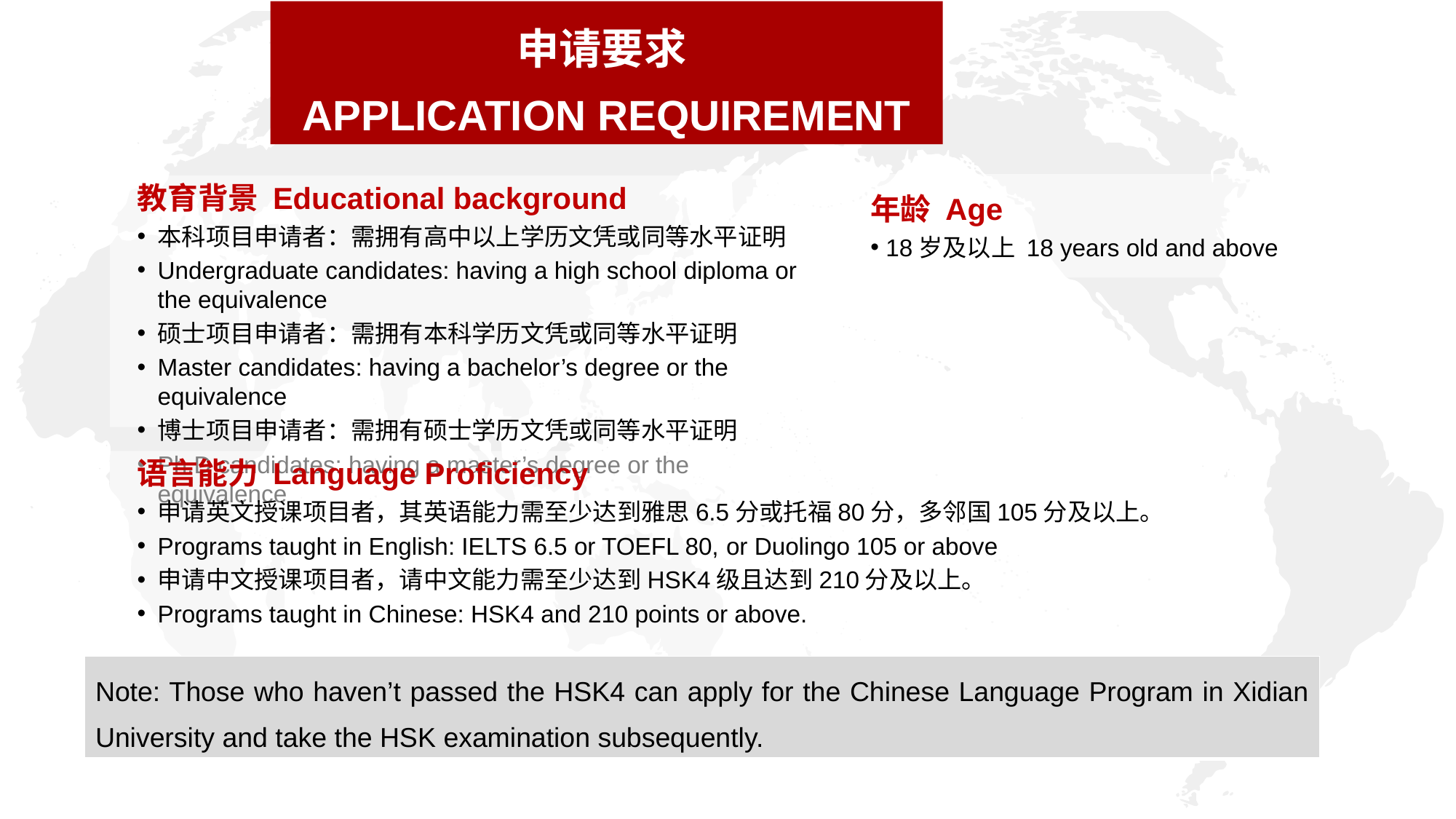

申请要求
APPLICATION REQUIREMENT

年龄 Age
 18岁及以上 18 years old and above
教育背景 Educational background
本科项目申请者：需拥有高中以上学历文凭或同等水平证明
Undergraduate candidates: having a high school diploma or the equivalence
硕士项目申请者：需拥有本科学历文凭或同等水平证明
Master candidates: having a bachelor’s degree or the equivalence
博士项目申请者：需拥有硕士学历文凭或同等水平证明
Ph.D candidates: having a master’s degree or the equivalence
语言能力 Language Proficiency
申请英文授课项目者，其英语能力需至少达到雅思6.5分或托福80分，多邻国105分及以上。
Programs taught in English: IELTS 6.5 or TOEFL 80, or Duolingo 105 or above
申请中文授课项目者，请中文能力需至少达到HSK4级且达到210分及以上。
Programs taught in Chinese: HSK4 and 210 points or above.
| Note: Those who haven’t passed the HSK4 can apply for the Chinese Language Program in Xidian University and take the HSK examination subsequently. |
| --- |